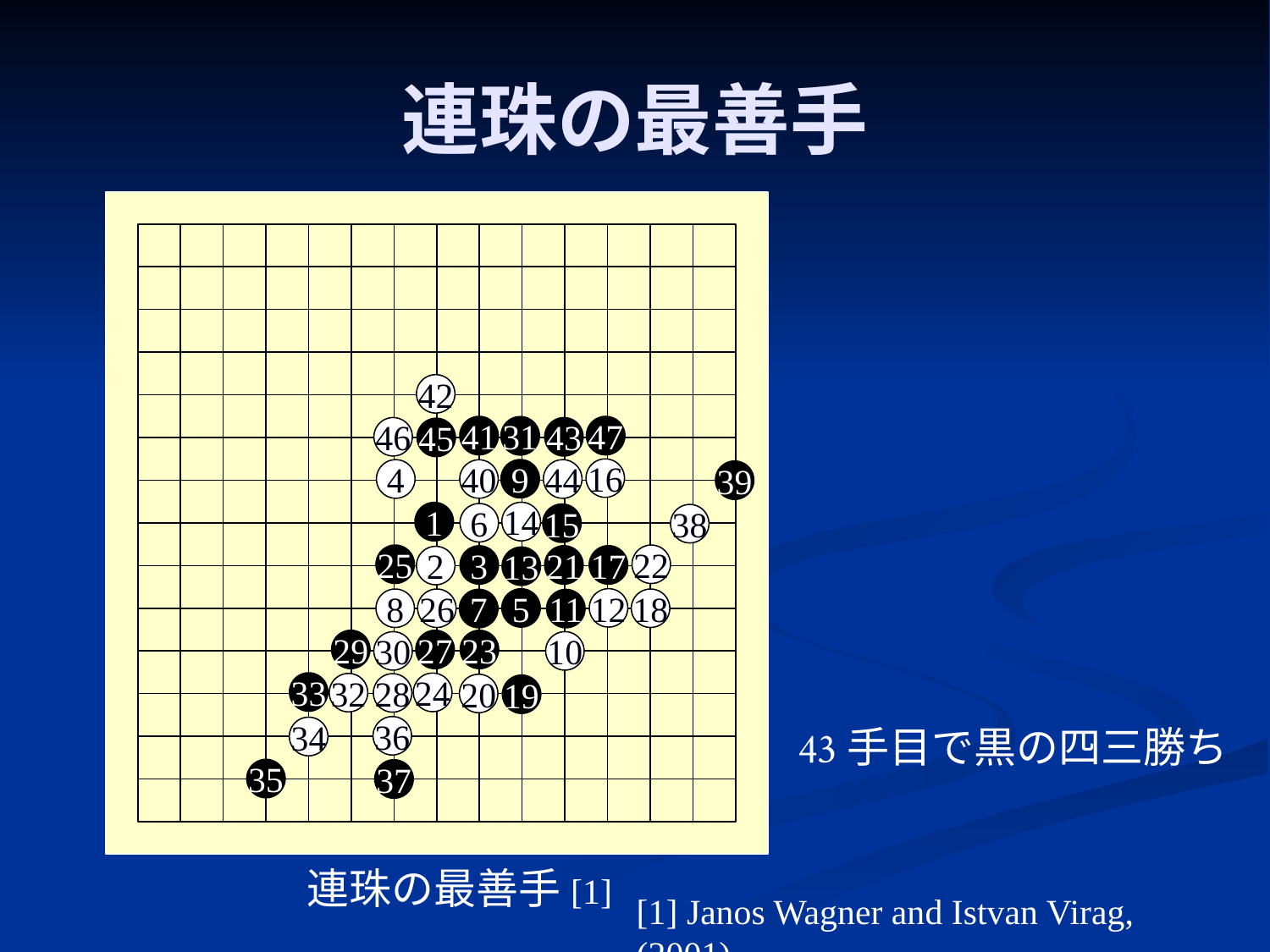

# 連珠の最善手

42
47
41
31
46
43
45
16
9
4
44
40
39
14
1
6
15
38
25
22
17
21
3
2
13
12
5
26
8
18
7
11
29
27
23
30
10
33
24
32
28
20
19
43手目で黒の四三勝ち
36
34
35
37
連珠の最善手[1]
[1] Janos Wagner and Istvan Virag, (2001),